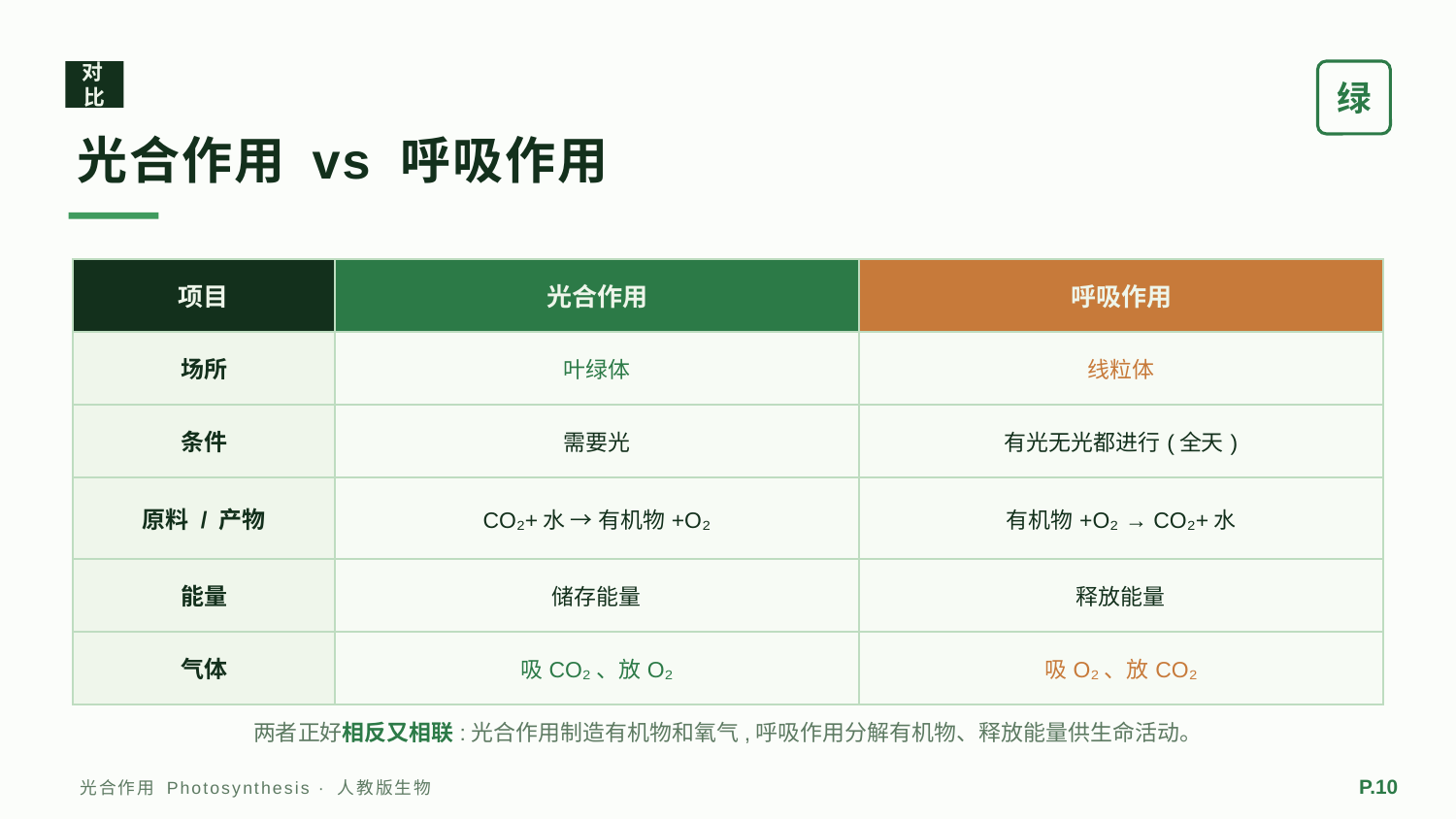

对比
绿

光合作用 vs 呼吸作用

| 项目 | 光合作用 | 呼吸作用 |
| --- | --- | --- |
| 场所 | 叶绿体 | 线粒体 |
| 条件 | 需要光 | 有光无光都进行(全天) |
| 原料 / 产物 | CO₂+水 → 有机物+O₂ | 有机物+O₂ → CO₂+水 |
| 能量 | 储存能量 | 释放能量 |
| 气体 | 吸CO₂、放O₂ | 吸O₂、放CO₂ |
两者正好相反又相联:光合作用制造有机物和氧气,呼吸作用分解有机物、释放能量供生命活动。
P.10
光合作用 Photosynthesis · 人教版生物